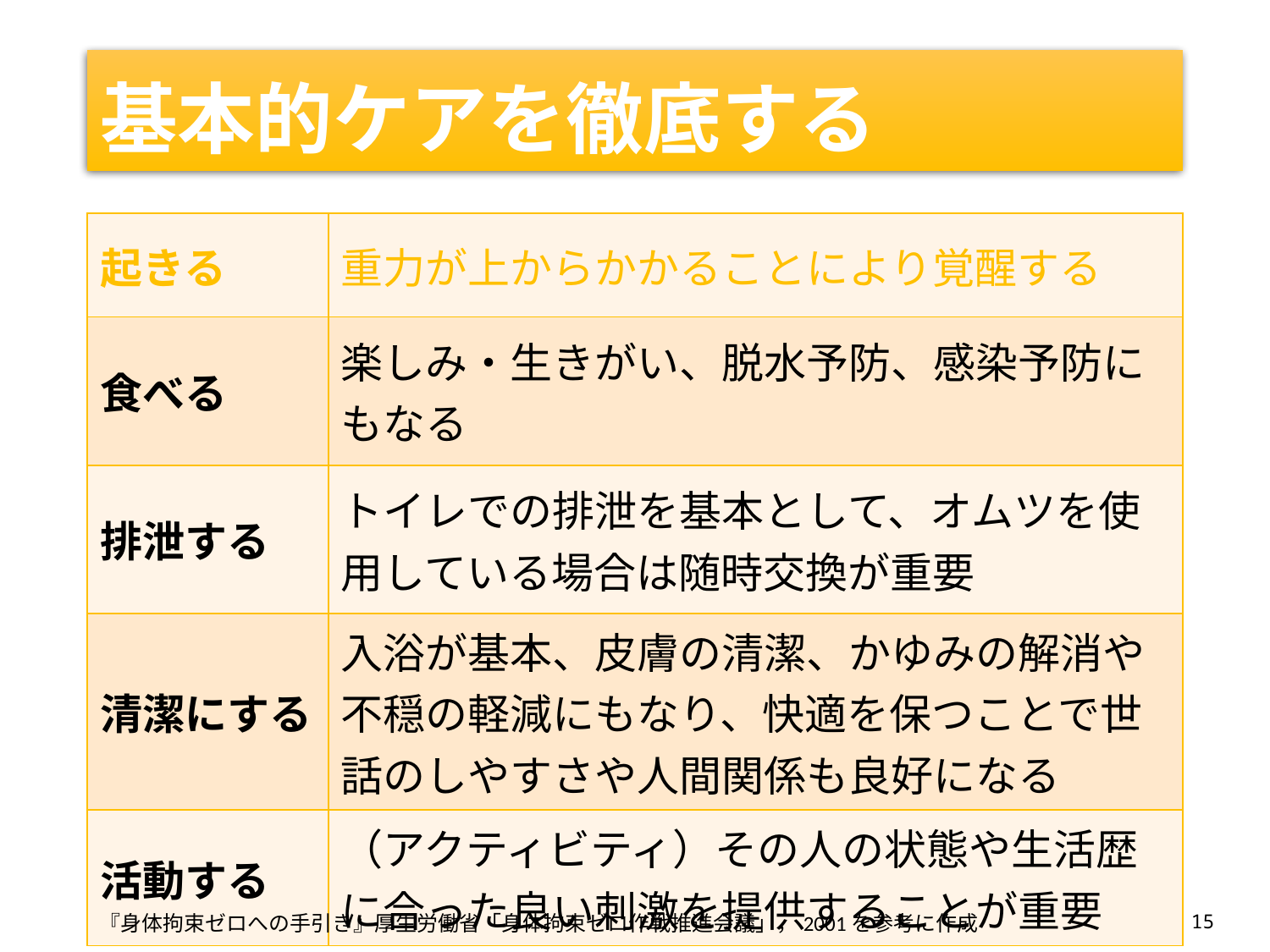

# 基本的ケアを徹底する
| 起きる | 重力が上からかかることにより覚醒する |
| --- | --- |
| 食べる | 楽しみ・生きがい、脱水予防、感染予防にもなる |
| 排泄する | トイレでの排泄を基本として、オムツを使用している場合は随時交換が重要 |
| 清潔にする | 入浴が基本、皮膚の清潔、かゆみの解消や不穏の軽減にもなり、快適を保つことで世話のしやすさや人間関係も良好になる |
| 活動する | （アクティビティ）その人の状態や生活歴に合った良い刺激を提供することが重要 |
15
『身体拘束ゼロへの手引き』厚生労働省「身体拘束ゼロ作戦推進会議」，2001を参考に作成